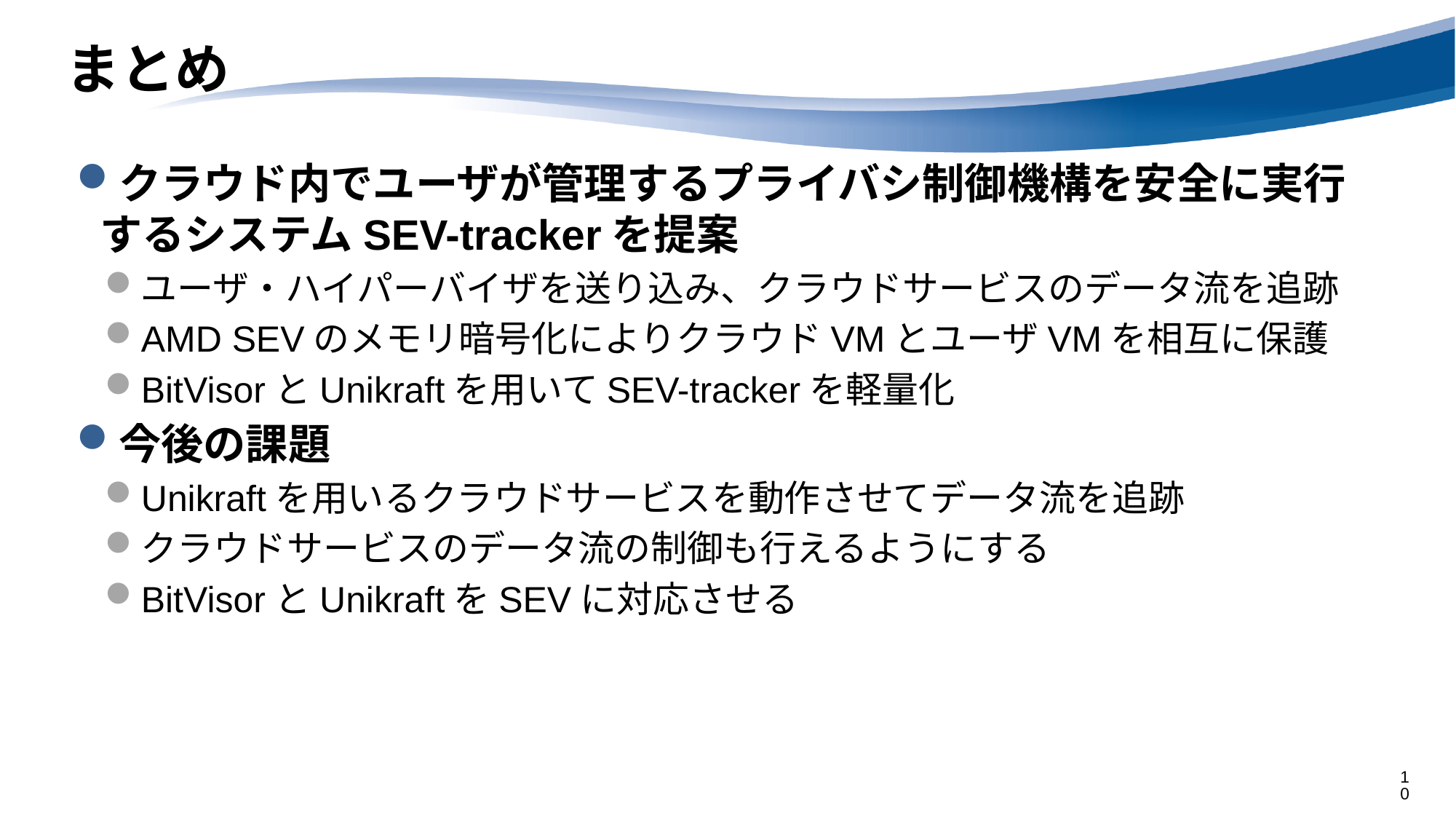

# まとめ
クラウド内でユーザが管理するプライバシ制御機構を安全に実行するシステムSEV-trackerを提案
ユーザ・ハイパーバイザを送り込み、クラウドサービスのデータ流を追跡
AMD SEVのメモリ暗号化によりクラウドVMとユーザVMを相互に保護
BitVisorとUnikraftを用いてSEV-trackerを軽量化
今後の課題
Unikraftを用いるクラウドサービスを動作させてデータ流を追跡
クラウドサービスのデータ流の制御も行えるようにする
BitVisorとUnikraftをSEVに対応させる
10